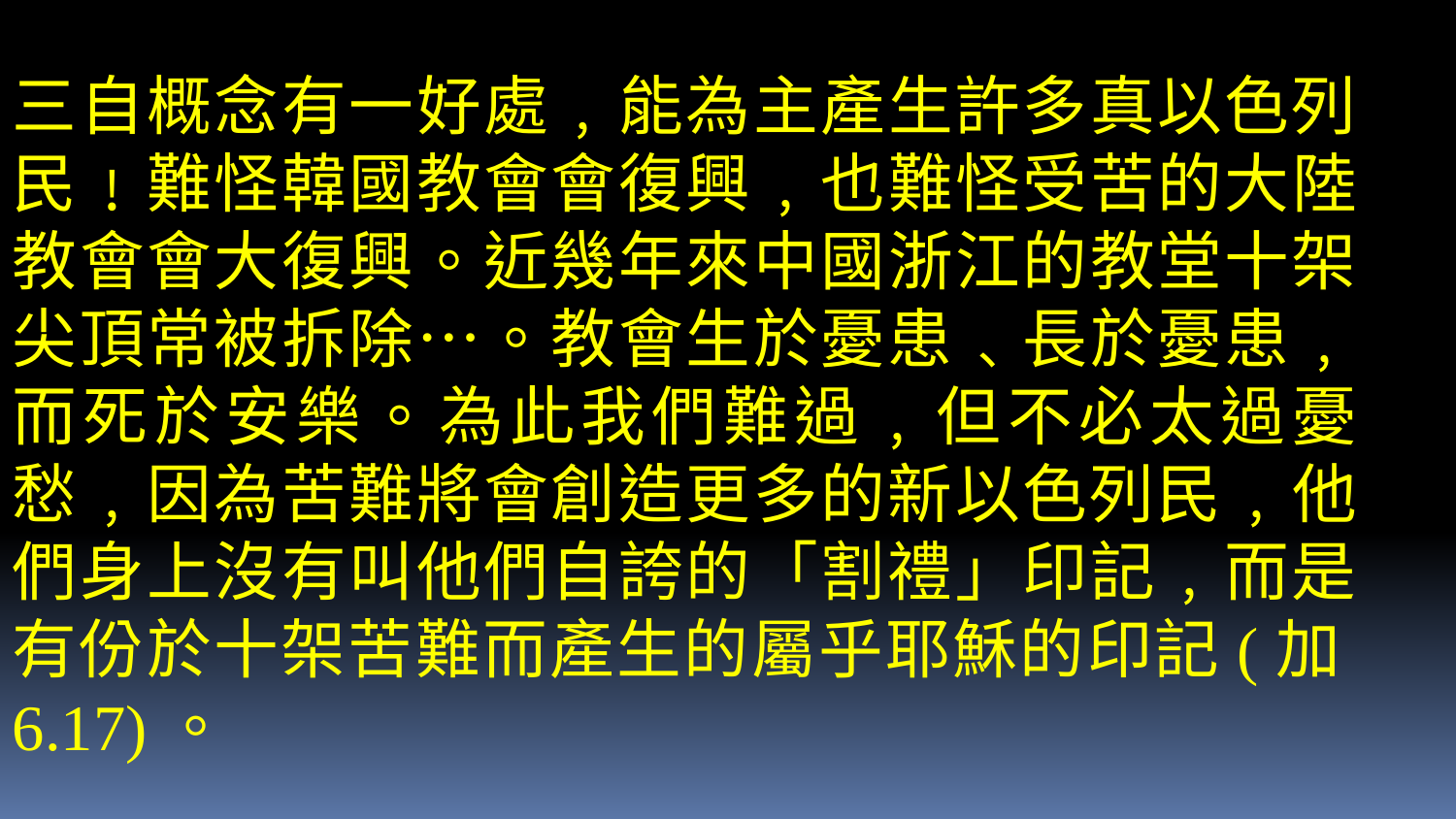

三自概念有一好處﹐能為主產生許多真以色列民﹗難怪韓國教會會復興﹐也難怪受苦的大陸教會會大復興。近幾年來中國浙江的教堂十架尖頂常被拆除…。教會生於憂患﹑長於憂患﹐而死於安樂。為此我們難過﹐但不必太過憂愁﹐因為苦難將會創造更多的新以色列民﹐他們身上沒有叫他們自誇的「割禮」印記﹐而是有份於十架苦難而產生的屬乎耶穌的印記(加6.17)。